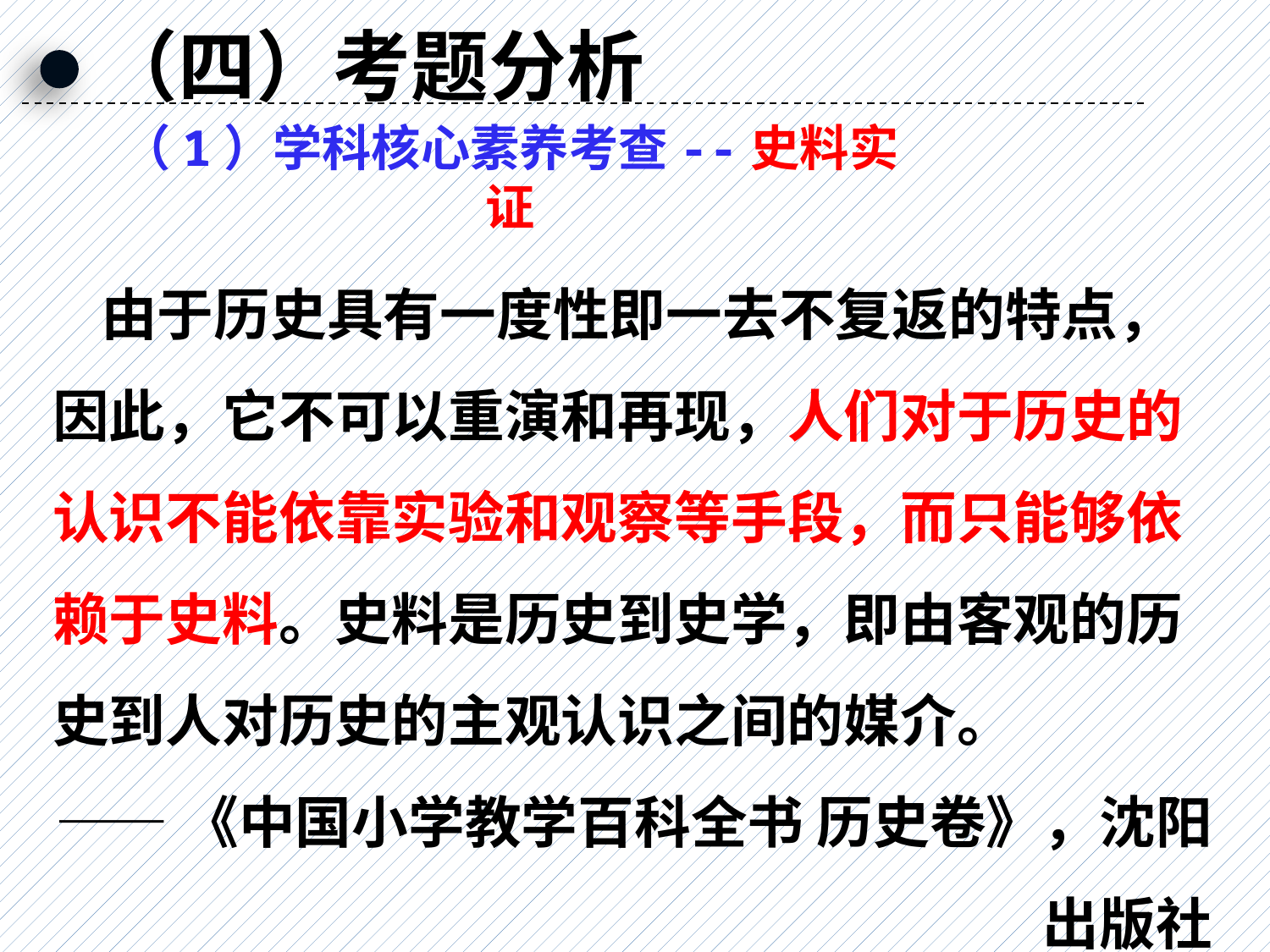

（四）考题分析

（1）学科核心素养考查--史料实证
    由于历史具有一度性即一去不复返的特点，因此，它不可以重演和再现，人们对于历史的认识不能依靠实验和观察等手段，而只能够依赖于史料。史料是历史到史学，即由客观的历史到人对历史的主观认识之间的媒介。
——《中国小学教学百科全书 历史卷》，沈阳出版社